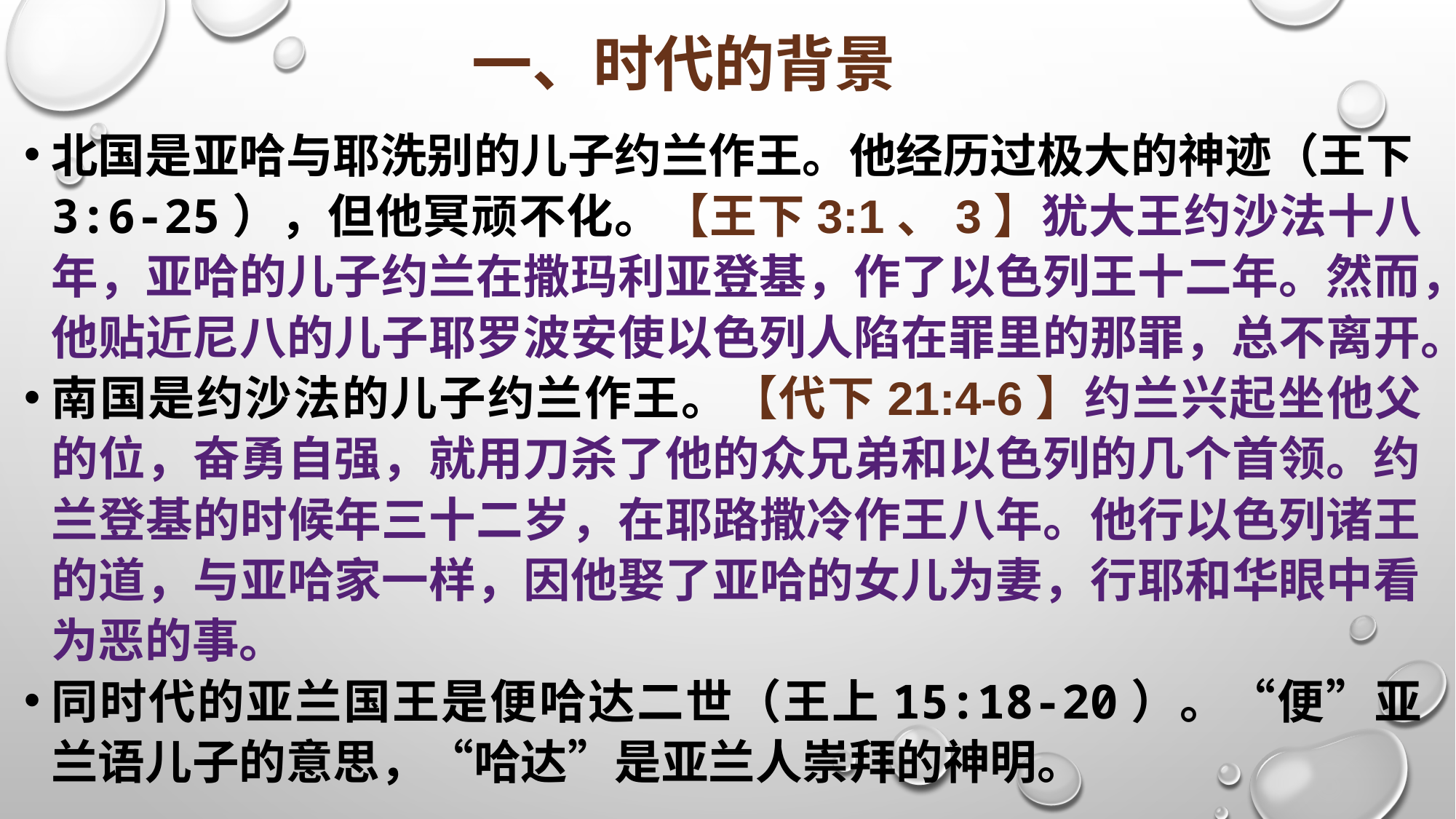

# 一、时代的背景
北国是亚哈与耶洗别的儿子约兰作王。他经历过极大的神迹（王下3:6-25），但他冥顽不化。【王下3:1、3】犹大王约沙法十八年，亚哈的儿子约兰在撒玛利亚登基，作了以色列王十二年。然而，他贴近尼八的儿子耶罗波安使以色列人陷在罪里的那罪，总不离开。
南国是约沙法的儿子约兰作王。【代下21:4-6】约兰兴起坐他父的位，奋勇自强，就用刀杀了他的众兄弟和以色列的几个首领。约兰登基的时候年三十二岁，在耶路撒冷作王八年。他行以色列诸王的道，与亚哈家一样，因他娶了亚哈的女儿为妻，行耶和华眼中看为恶的事。
同时代的亚兰国王是便哈达二世（王上15:18-20）。“便”亚兰语儿子的意思，“哈达”是亚兰人崇拜的神明。